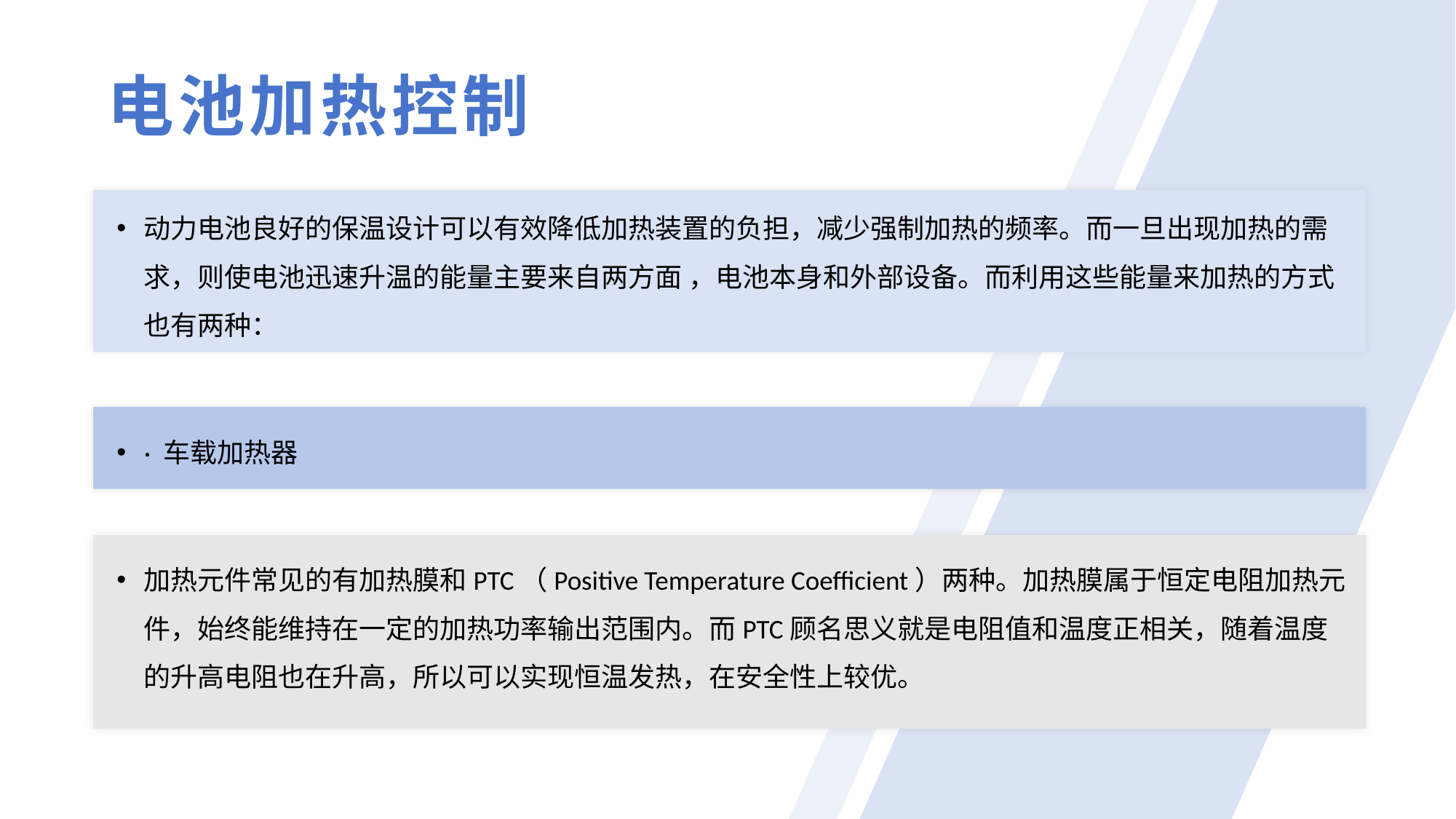

电池加热控制

动力电池良好的保温设计可以有效降低加热装置的负担，减少强制加热的频率。而一旦出现加热的需求，则使电池迅速升温的能量主要来自两方面 ，电池本身和外部设备。而利用这些能量来加热的方式也有两种：

· 车载加热器

加热元件常见的有加热膜和PTC（Positive Temperature Coefficient）两种。加热膜属于恒定电阻加热元件，始终能维持在一定的加热功率输出范围内。而PTC顾名思义就是电阻值和温度正相关，随着温度的升高电阻也在升高，所以可以实现恒温发热，在安全性上较优。